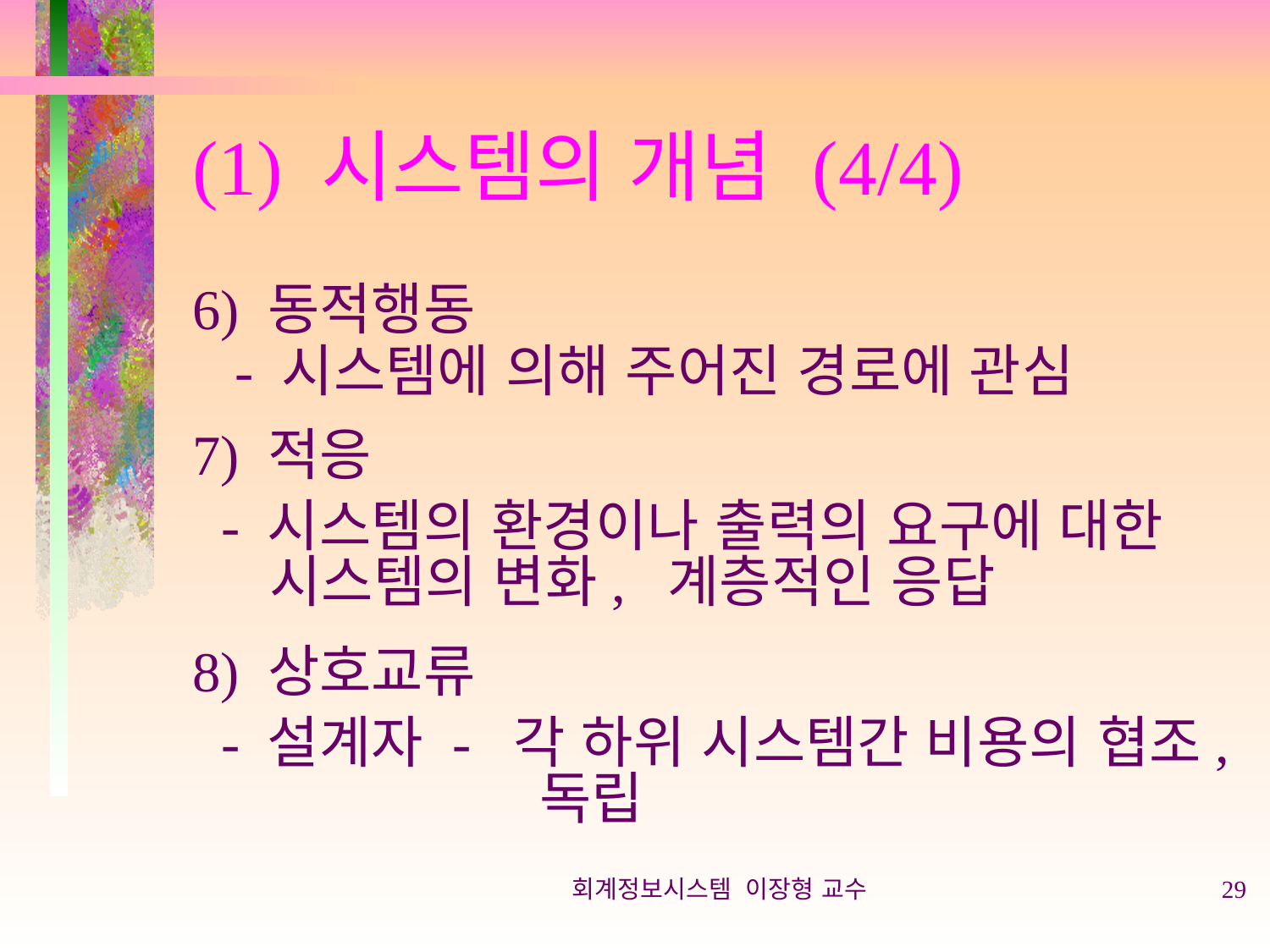

# (1) 시스템의 개념 (4/4)
6) 동적행동
   - 시스템에 의해 주어진 경로에 관심
7) 적응
  - 시스템의 환경이나 출력의 요구에 대한
    시스템의 변화,  계층적인 응답
8) 상호교류
  - 설계자 -  각 하위 시스템간 비용의 협조,
                     독립
회계정보시스템  이장형 교수
29